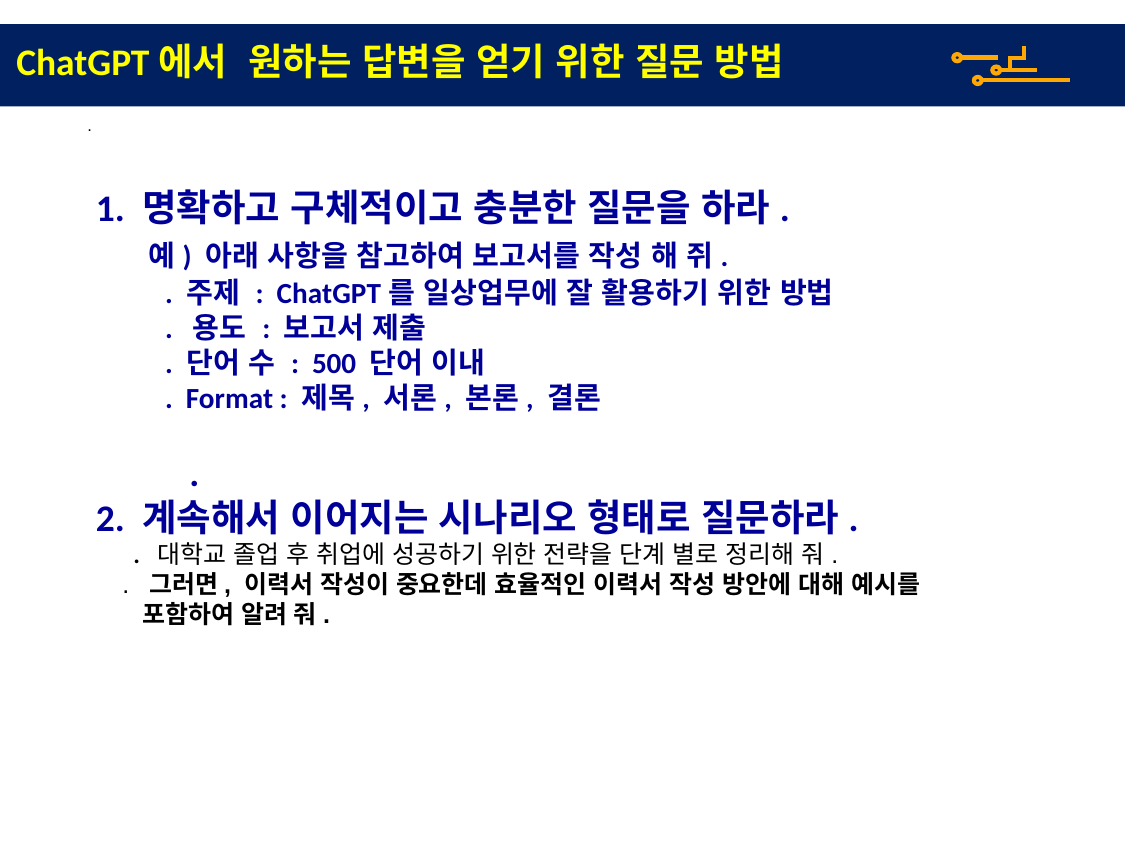

ChatGPT에서  원하는 답변을 얻기 위한 질문 방법

.

 1. 명확하고 구체적이고 충분한 질문을 하라.
     예) 아래 사항을 참고하여 보고서를 작성 해 쥐.
            . 주제 :  ChatGPT를 일상업무에 잘 활용하기 위한 방법
            .  용도 : 보고서 제출
            . 단어 수 :  500 단어 이내
            .  Format : 제목, 서론, 본론, 결론

            .
 2. 계속해서 이어지는 시나리오 형태로 질문하라.
        .  대학교 졸업 후 취업에 성공하기 위한 전략을 단계 별로 정리해 줘.
     .  그러면, 이력서 작성이 중요한데 효율적인 이력서 작성 방안에 대해 예시를
       포함하여 알려 줘.

 ​